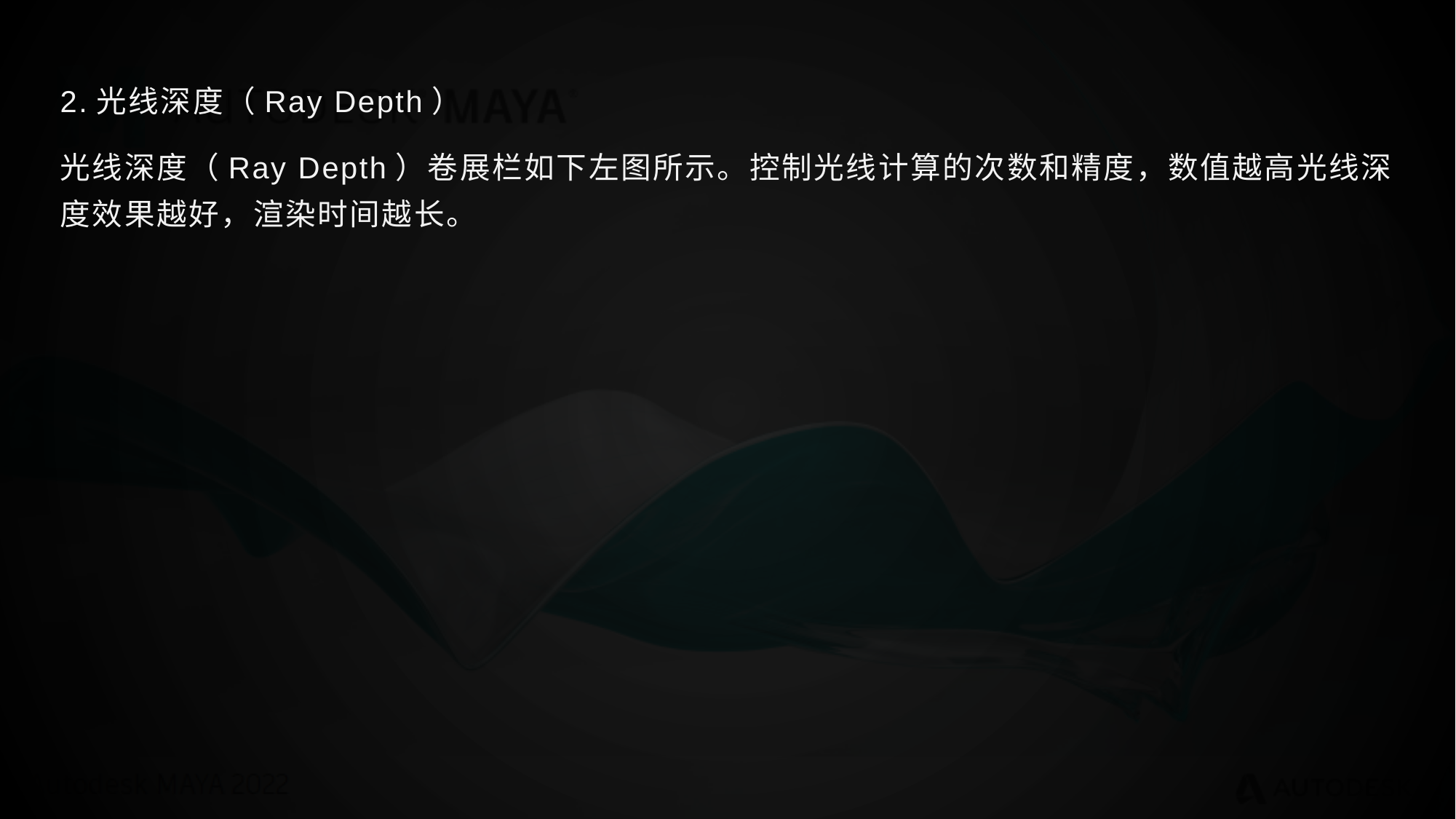

2.光线深度（Ray Depth）
光线深度（Ray Depth）卷展栏如下左图所示。控制光线计算的次数和精度，数值越高光线深度效果越好，渲染时间越长。